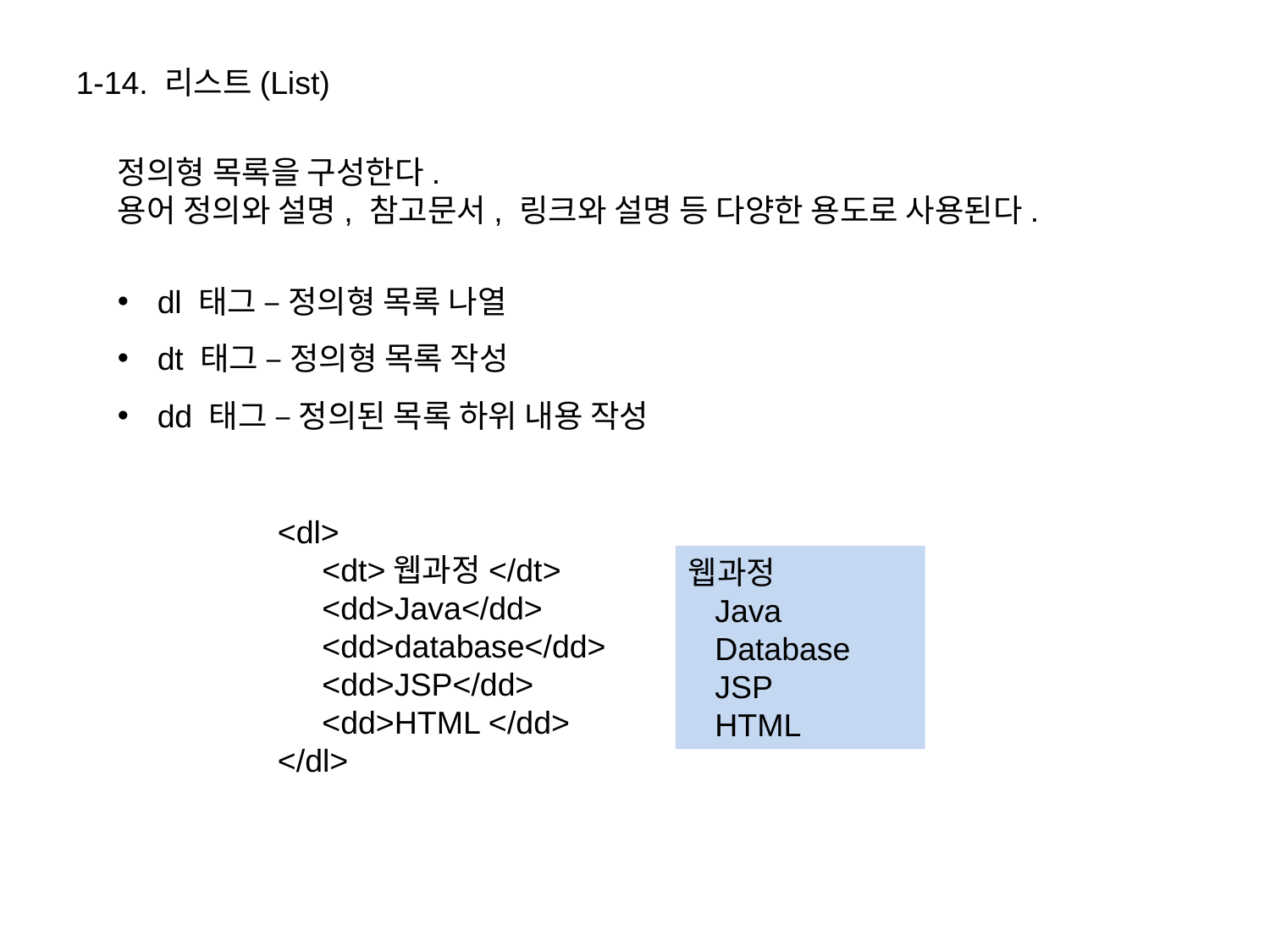

1-14. 리스트(List)
정의형 목록을 구성한다.
용어 정의와 설명, 참고문서, 링크와 설명 등 다양한 용도로 사용된다.
dl 태그 – 정의형 목록 나열
dt 태그 – 정의형 목록 작성
dd 태그 – 정의된 목록 하위 내용 작성
<dl>
     <dt>웹과정</dt>
     <dd>Java</dd>
     <dd>database</dd>
     <dd>JSP</dd>
     <dd>HTML </dd>
</dl>
웹과정
   Java
   Database
   JSP
   HTML